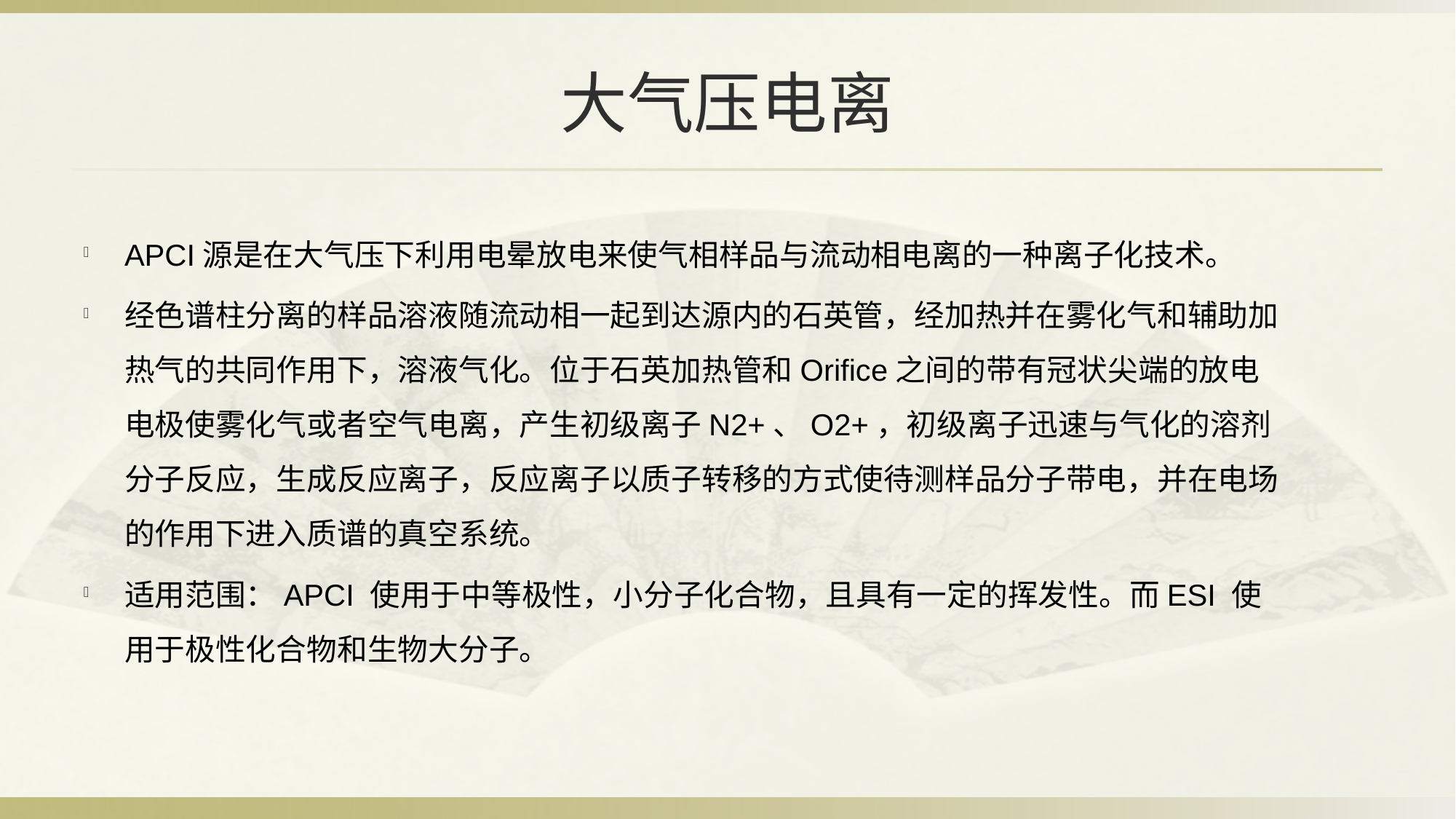

# 大气压电离
APCI源是在大气压下利用电晕放电来使气相样品与流动相电离的一种离子化技术。
经色谱柱分离的样品溶液随流动相一起到达源内的石英管，经加热并在雾化气和辅助加热气的共同作用下，溶液气化。位于石英加热管和Orifice之间的带有冠状尖端的放电电极使雾化气或者空气电离，产生初级离子N2+、O2+，初级离子迅速与气化的溶剂分子反应，生成反应离子，反应离子以质子转移的方式使待测样品分子带电，并在电场的作用下进入质谱的真空系统。
适用范围：APCI 使用于中等极性，小分子化合物，且具有一定的挥发性。而ESI 使用于极性化合物和生物大分子。